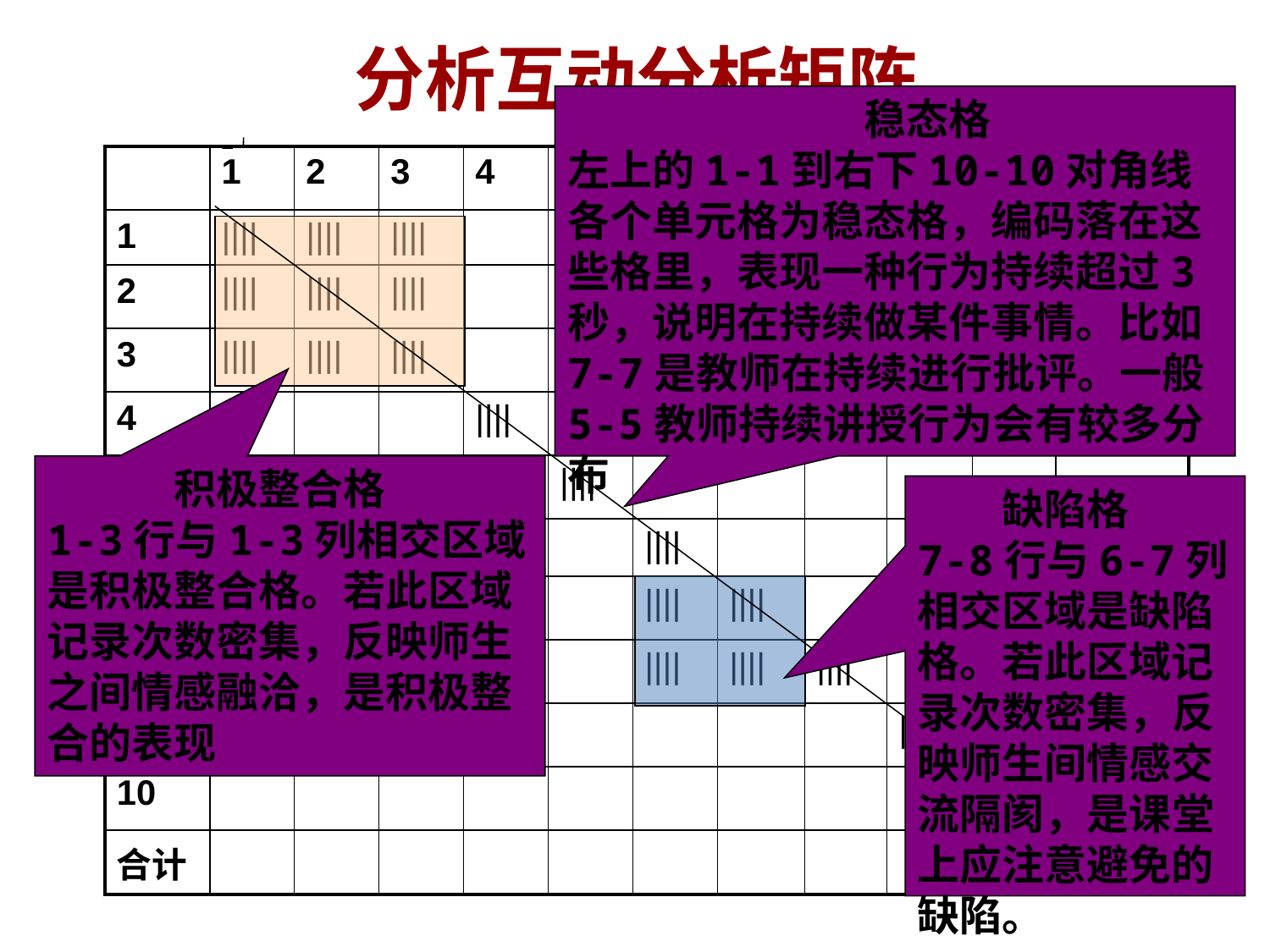

分析互动分析矩阵
　　　　　　　稳态格
左上的1-1到右下10-10对角线各个单元格为稳态格，编码落在这些格里，表现一种行为持续超过3秒，说明在持续做某件事情。比如7-7是教师在持续进行批评。一般5-5教师持续讲授行为会有较多分布

|  | 1 | 2 | 3 | 4 | 5 | 6 | 7 | 8 | 9 | 10 | 合计 |
| --- | --- | --- | --- | --- | --- | --- | --- | --- | --- | --- | --- |
| 1 | |||| | |||| | |||| |  |  |  |  |  |  |  |  |
| 2 | |||| | |||| | |||| |  |  |  |  |  |  |  |  |
| 3 | |||| | |||| | |||| |  |  |  |  |  |  |  |  |
| 4 |  |  |  | |||| |  |  |  |  |  |  |  |
| 5 |  |  |  |  | |||| |  |  |  |  |  |  |
| 6 |  |  |  |  |  | |||| |  |  |  |  |  |
| 7 |  |  |  |  |  | |||| | |||| |  |  |  |  |
| 8 |  |  |  |  |  | |||| | |||| | |||| |  |  |  |
| 9 |  |  |  |  |  |  |  |  | |||| |  |  |
| 10 |  |  |  |  |  |  |  |  |  | |||| |  |
| 合计 |  |  |  |  |  |  |  |  |  |  |  |

　　　积极整合格
1-3行与1-3列相交区域是积极整合格。若此区域记录次数密集，反映师生之间情感融洽，是积极整合的表现
　　缺陷格
7-8行与6-7列相交区域是缺陷格。若此区域记录次数密集，反映师生间情感交流隔阂，是课堂上应注意避免的缺陷。